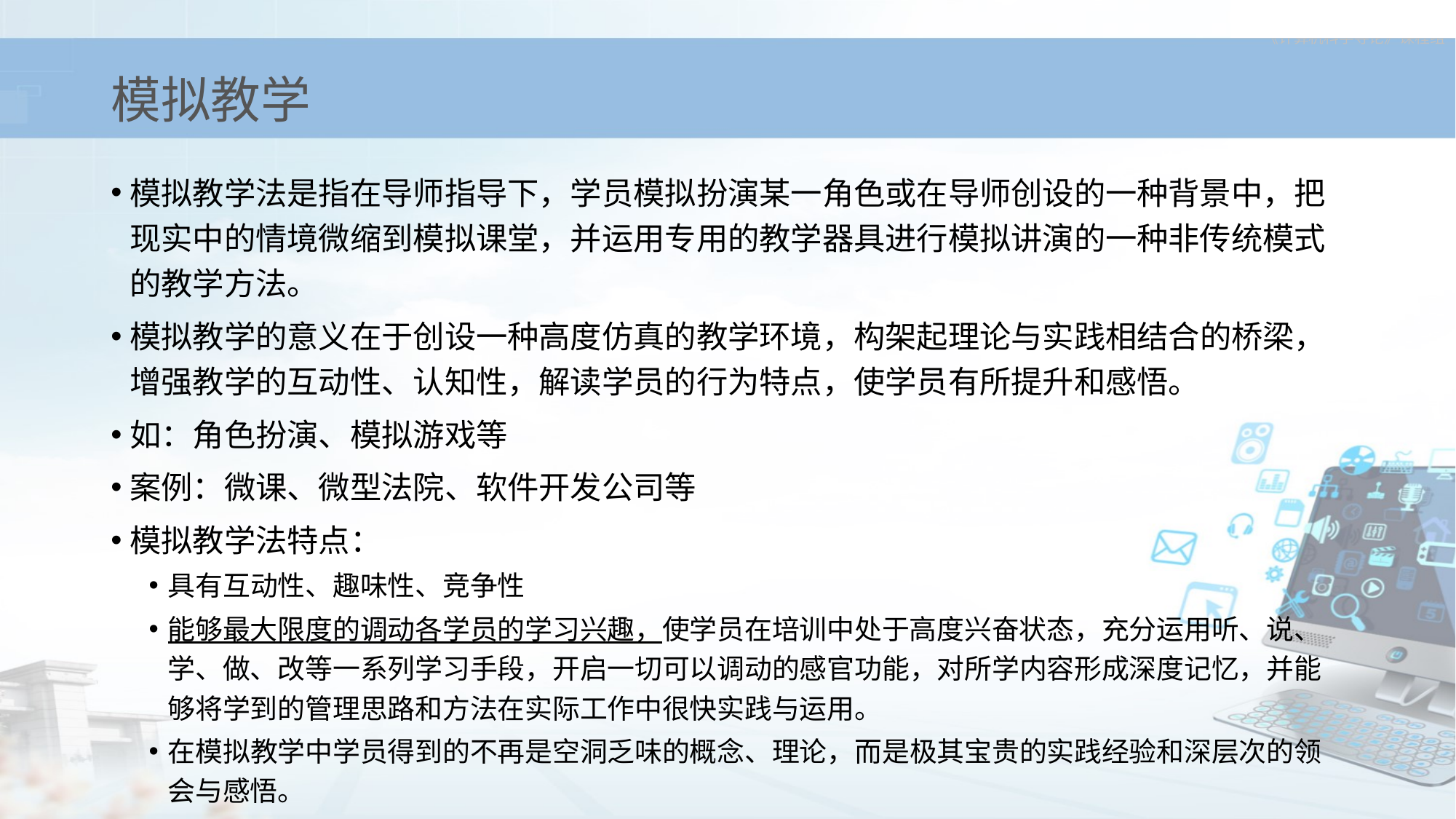

# 模拟教学
模拟教学法是指在导师指导下，学员模拟扮演某一角色或在导师创设的一种背景中，把现实中的情境微缩到模拟课堂，并运用专用的教学器具进行模拟讲演的一种非传统模式的教学方法。
模拟教学的意义在于创设一种高度仿真的教学环境，构架起理论与实践相结合的桥梁，增强教学的互动性、认知性，解读学员的行为特点，使学员有所提升和感悟。
如：角色扮演、模拟游戏等
案例：微课、微型法院、软件开发公司等
模拟教学法特点：
具有互动性、趣味性、竞争性
能够最大限度的调动各学员的学习兴趣，使学员在培训中处于高度兴奋状态，充分运用听、说、学、做、改等一系列学习手段，开启一切可以调动的感官功能，对所学内容形成深度记忆，并能够将学到的管理思路和方法在实际工作中很快实践与运用。
在模拟教学中学员得到的不再是空洞乏味的概念、理论，而是极其宝贵的实践经验和深层次的领会与感悟。